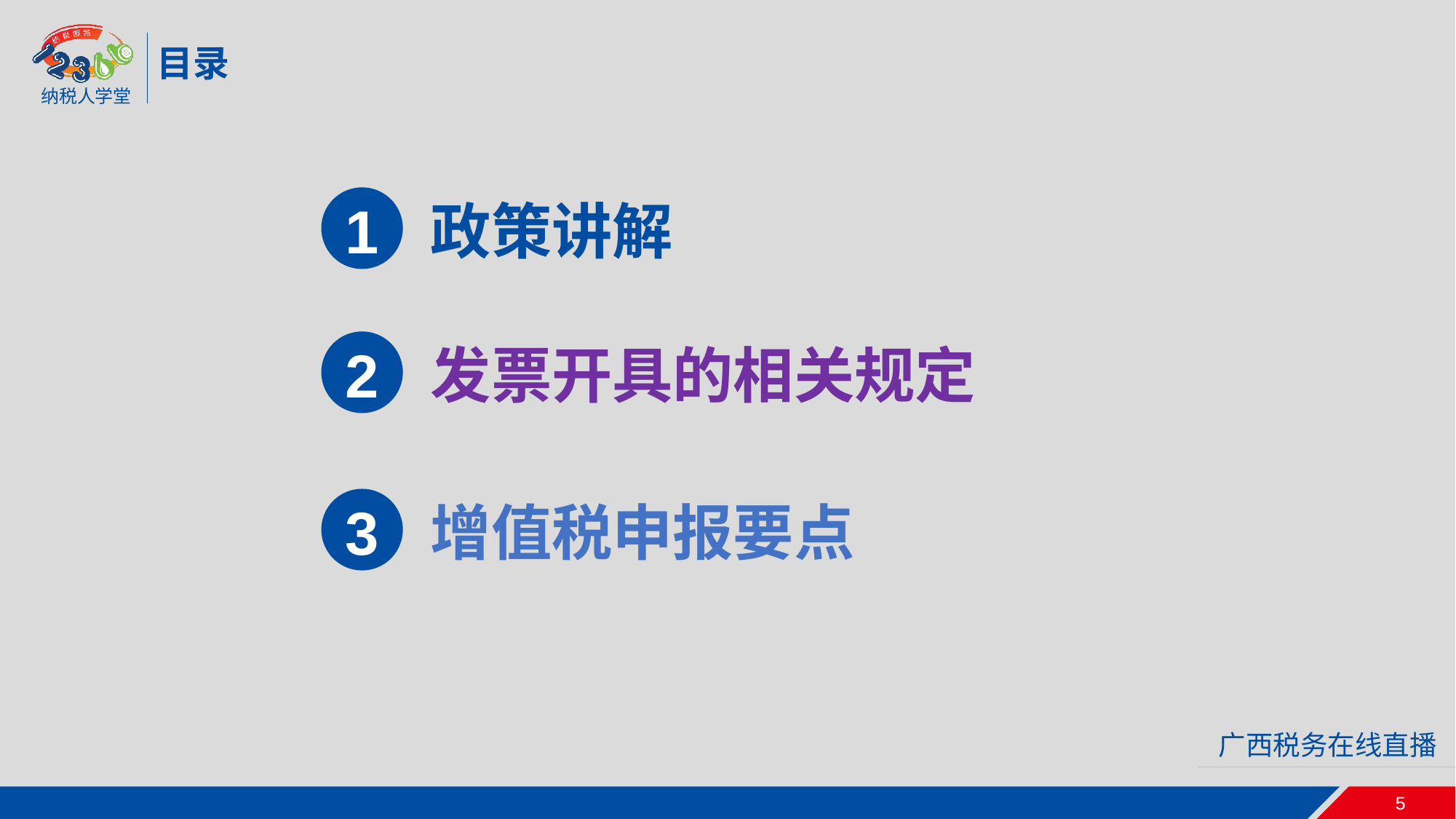

目录

1
政策讲解

2
发票开具的相关规定

3
增值税申报要点